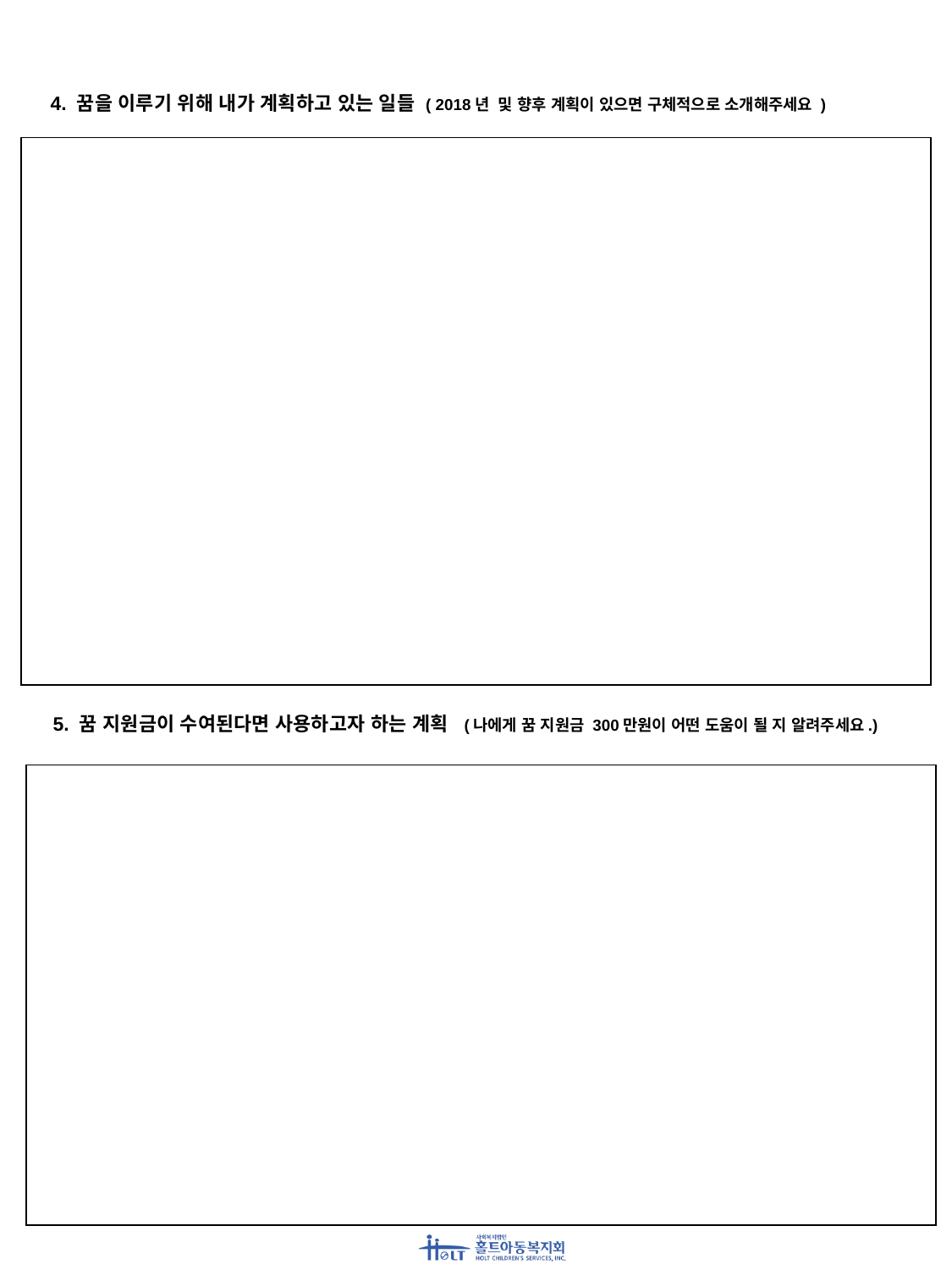

4. 꿈을 이루기 위해 내가 계획하고 있는 일들 ( 2018년  및 향후 계획이 있으면 구체적으로 소개해주세요 )

5. 꿈 지원금이 수여된다면 사용하고자 하는 계획  (나에게 꿈 지원금 300만원이 어떤 도움이 될 지 알려주세요.)